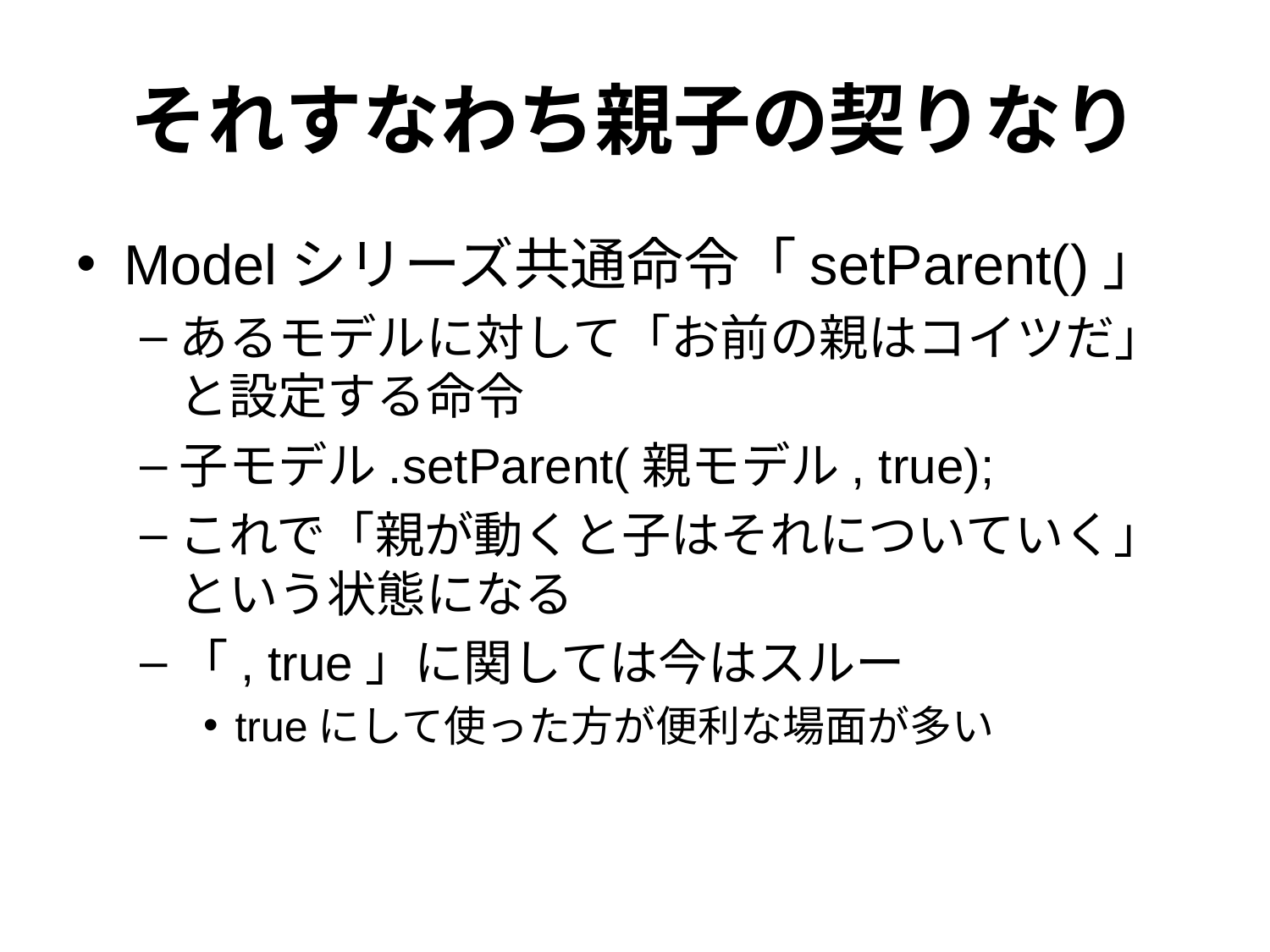

# それすなわち親子の契りなり
Modelシリーズ共通命令「setParent()」
あるモデルに対して「お前の親はコイツだ」と設定する命令
子モデル.setParent(親モデル, true);
これで「親が動くと子はそれについていく」という状態になる
「, true」に関しては今はスルー
trueにして使った方が便利な場面が多い